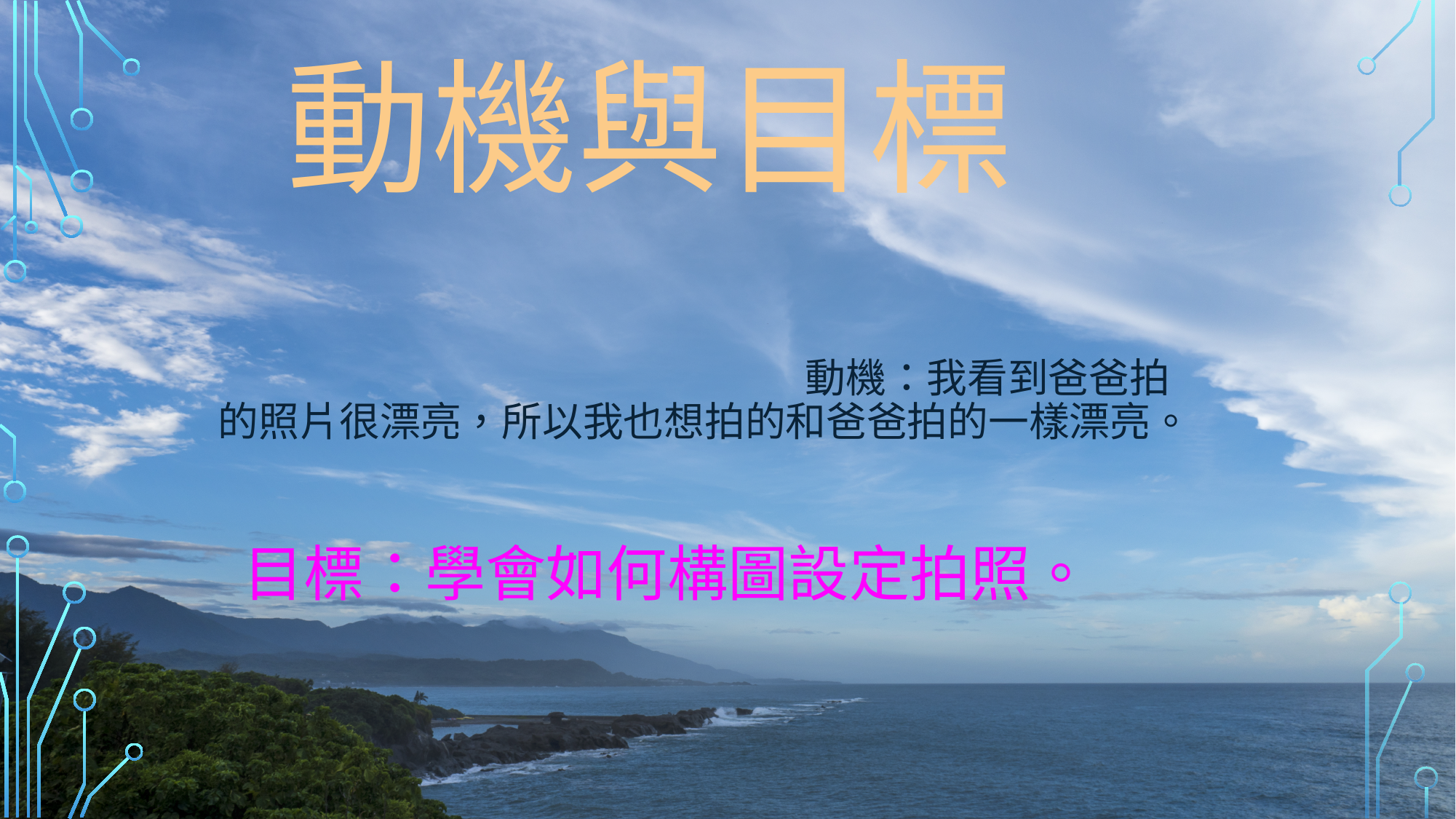

動機與目標
# 動機：我看到爸爸拍的照片很漂亮，所以我也想拍的和爸爸拍的一樣漂亮。
目標：學會如何構圖設定拍照。